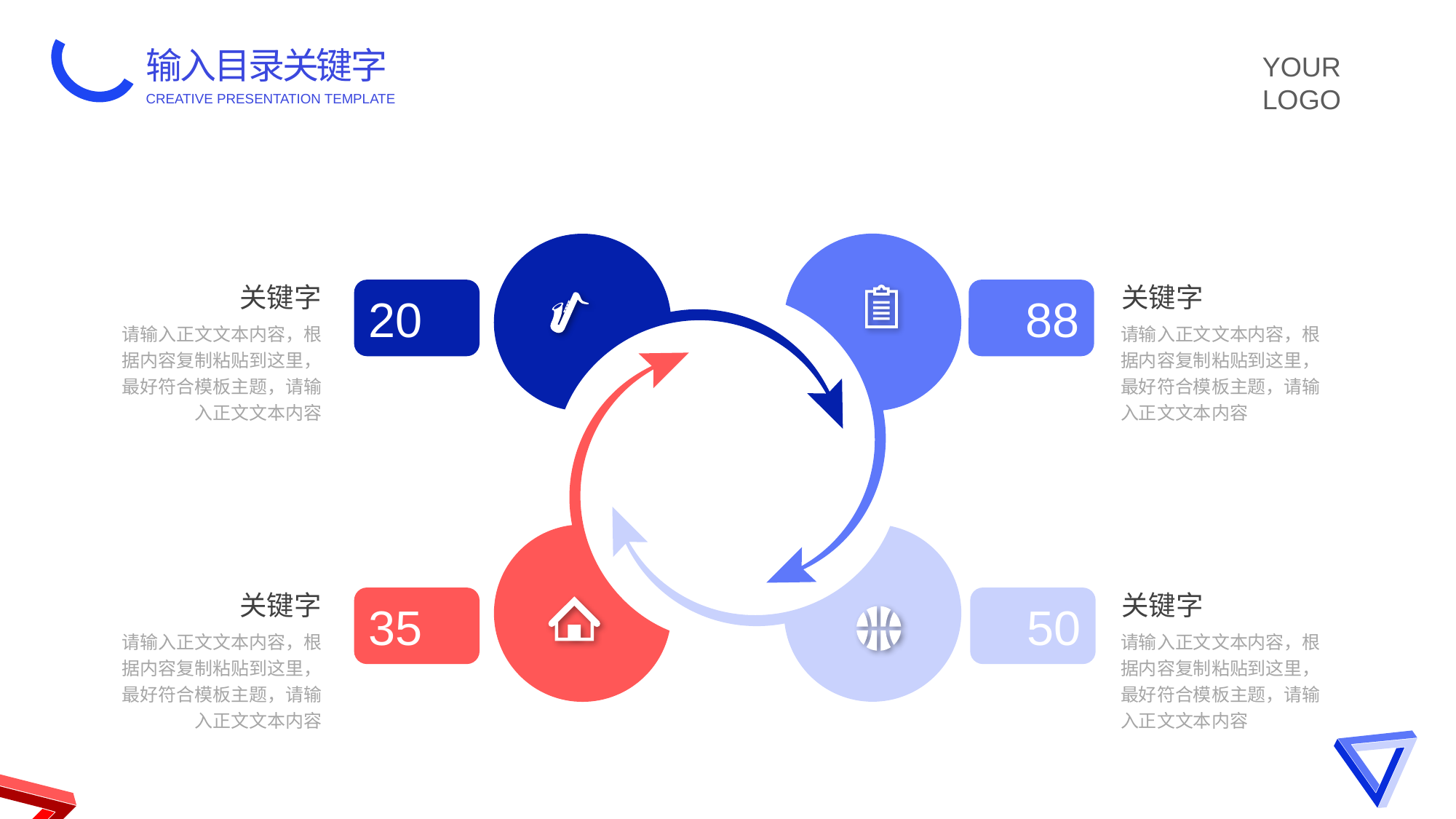

输入目录关键字
CREATIVE PRESENTATION TEMPLATE

YOUR LOGO

关键字
关键字
20%
88%
请输入正文文本内容，根据内容复制粘贴到这里，最好符合模板主题，请输入正文文本内容
请输入正文文本内容，根据内容复制粘贴到这里，最好符合模板主题，请输入正文文本内容
关键字
关键字
35%
50%
请输入正文文本内容，根据内容复制粘贴到这里，最好符合模板主题，请输入正文文本内容
请输入正文文本内容，根据内容复制粘贴到这里，最好符合模板主题，请输入正文文本内容